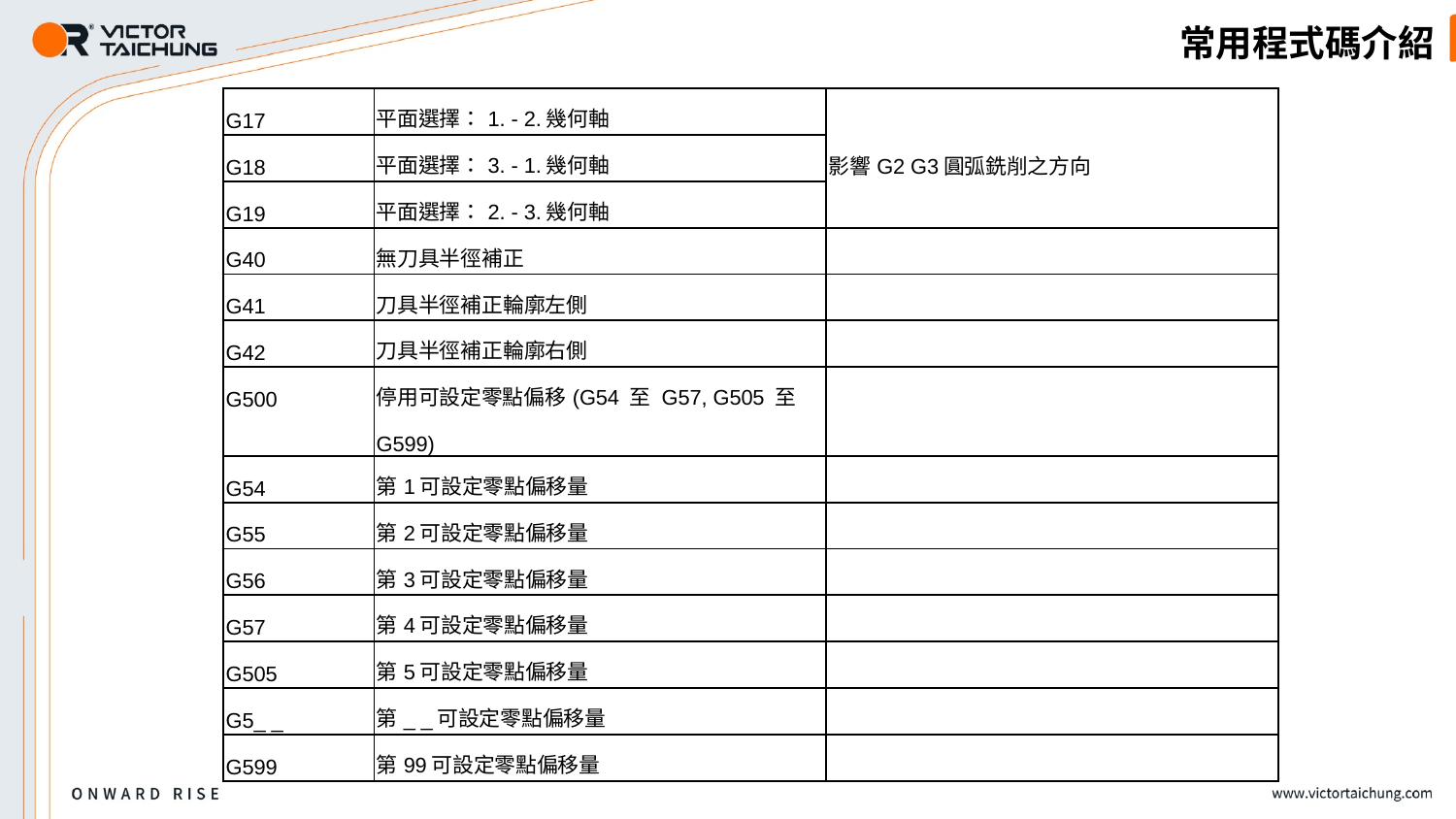

# 常用程式碼介紹
| G17 | 平面選擇：1. - 2.幾何軸 | 影響G2 G3圓弧銑削之方向 |
| --- | --- | --- |
| G18 | 平面選擇：3. - 1.幾何軸 |  |
| G19 | 平面選擇：2. - 3.幾何軸 |  |
| G40 | 無刀具半徑補正 |  |
| G41 | 刀具半徑補正輪廓左側 |  |
| G42 | 刀具半徑補正輪廓右側 |  |
| G500 | 停用可設定零點偏移(G54 至 G57, G505 至 G599) |  |
| G54 | 第1可設定零點偏移量 |  |
| G55 | 第2可設定零點偏移量 |  |
| G56 | 第3可設定零點偏移量 |  |
| G57 | 第4可設定零點偏移量 |  |
| G505 | 第5可設定零點偏移量 |  |
| G5\_ \_ | 第\_ \_可設定零點偏移量 |  |
| G599 | 第99可設定零點偏移量 |  |